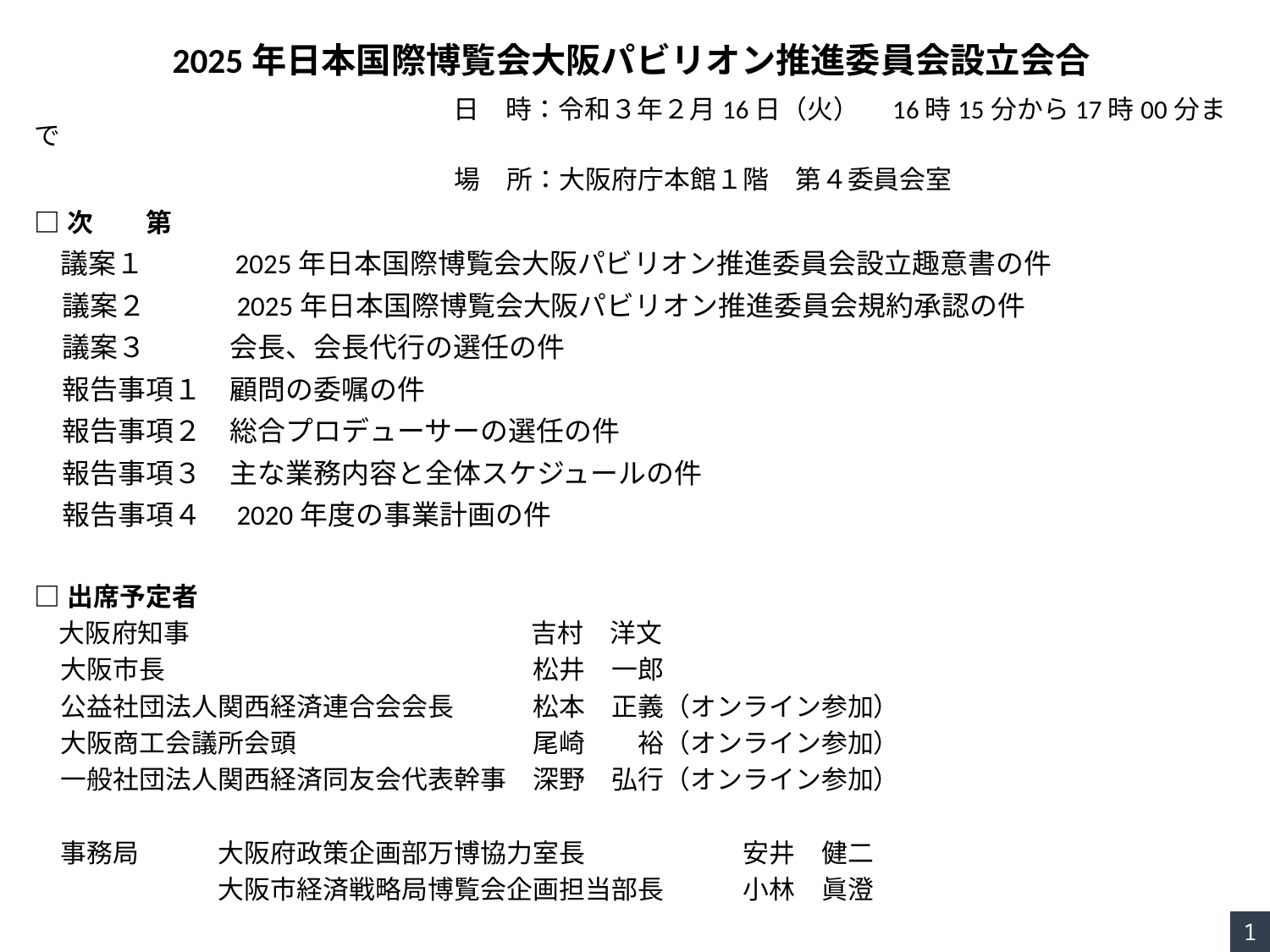

2025年日本国際博覧会大阪パビリオン推進委員会設立会合
　　　　　　　　　　　　　　　日　時：令和３年２月16日（火）　16時15分から17時00分まで
　　　　　　　　　　　　　　　　場　所：大阪府庁本館１階　第４委員会室
□次　　第
　議案１　　　2025年日本国際博覧会大阪パビリオン推進委員会設立趣意書の件
　議案２　　　2025年日本国際博覧会大阪パビリオン推進委員会規約承認の件
　議案３　　　会長、会長代行の選任の件
　報告事項１　顧問の委嘱の件
　報告事項２　総合プロデューサーの選任の件
　報告事項３　主な業務内容と全体スケジュールの件
　報告事項４　2020年度の事業計画の件

□出席予定者
　大阪府知事　　　　　　　　　　　　　吉村　洋文
　大阪市長　　　　　　　　　　　　　　松井　一郎
　公益社団法人関西経済連合会会長　　　松本　正義（オンライン参加）
　大阪商工会議所会頭　　　　　　　　　尾崎　　裕（オンライン参加）
　一般社団法人関西経済同友会代表幹事　深野　弘行（オンライン参加）

　事務局　　　大阪府政策企画部万博協力室長　　　　　　安井　健二
　　　　　　　大阪市経済戦略局博覧会企画担当部長　　　小林　眞澄
1